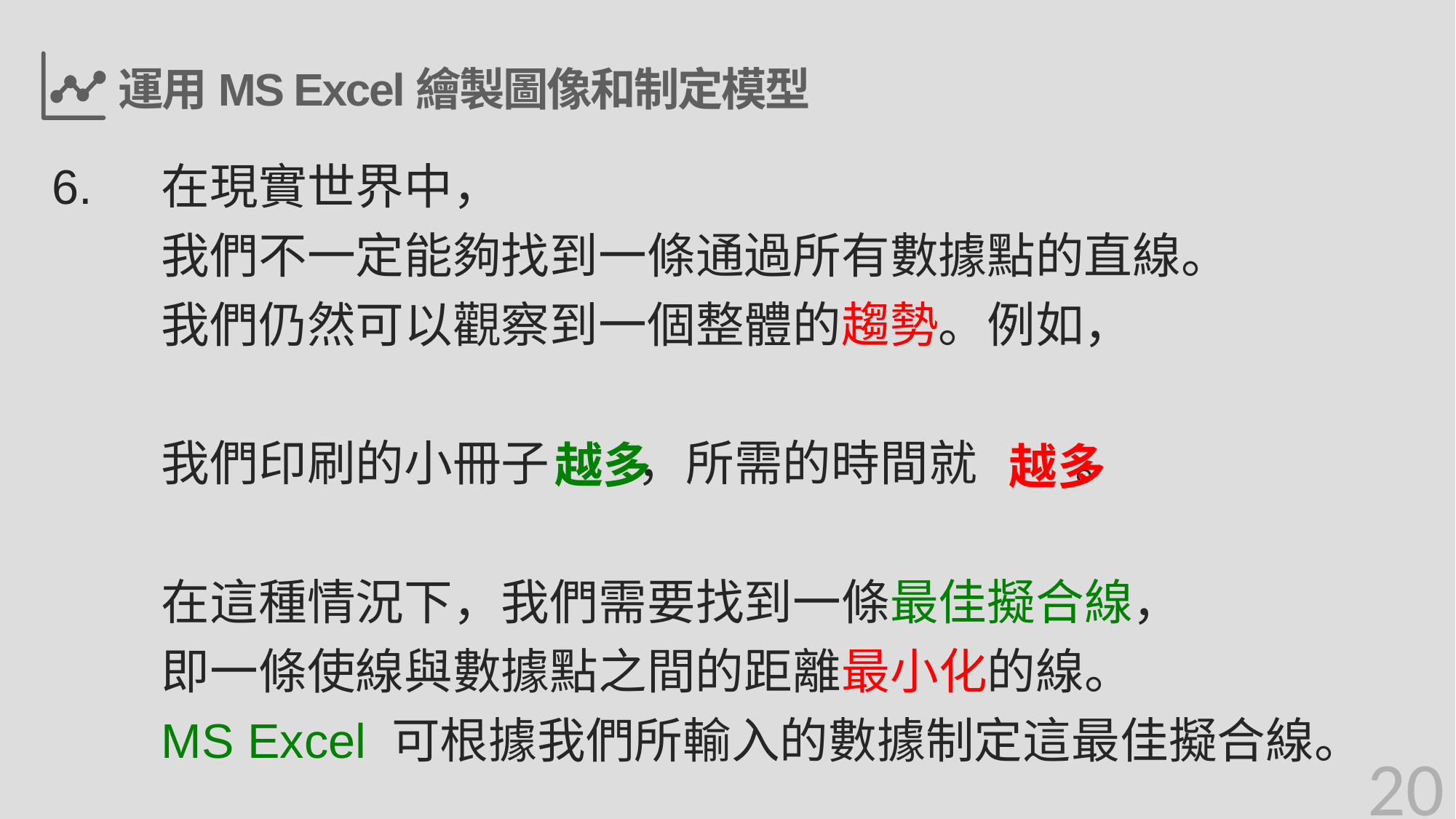

# 運用MS Excel繪製圖像和制定模型

6.	在現實世界中，
	我們不一定能夠找到一條通過所有數據點的直線。
	我們仍然可以觀察到一個整體的趨勢。例如，

	我們印刷的小冊子        ，所需的時間就         。

	在這種情況下，我們需要找到一條最佳擬合線，
	即一條使線與數據點之間的距離最小化的線。
	MS Excel 可根據我們所輸入的數據制定這最佳擬合線。
越多
越多
20